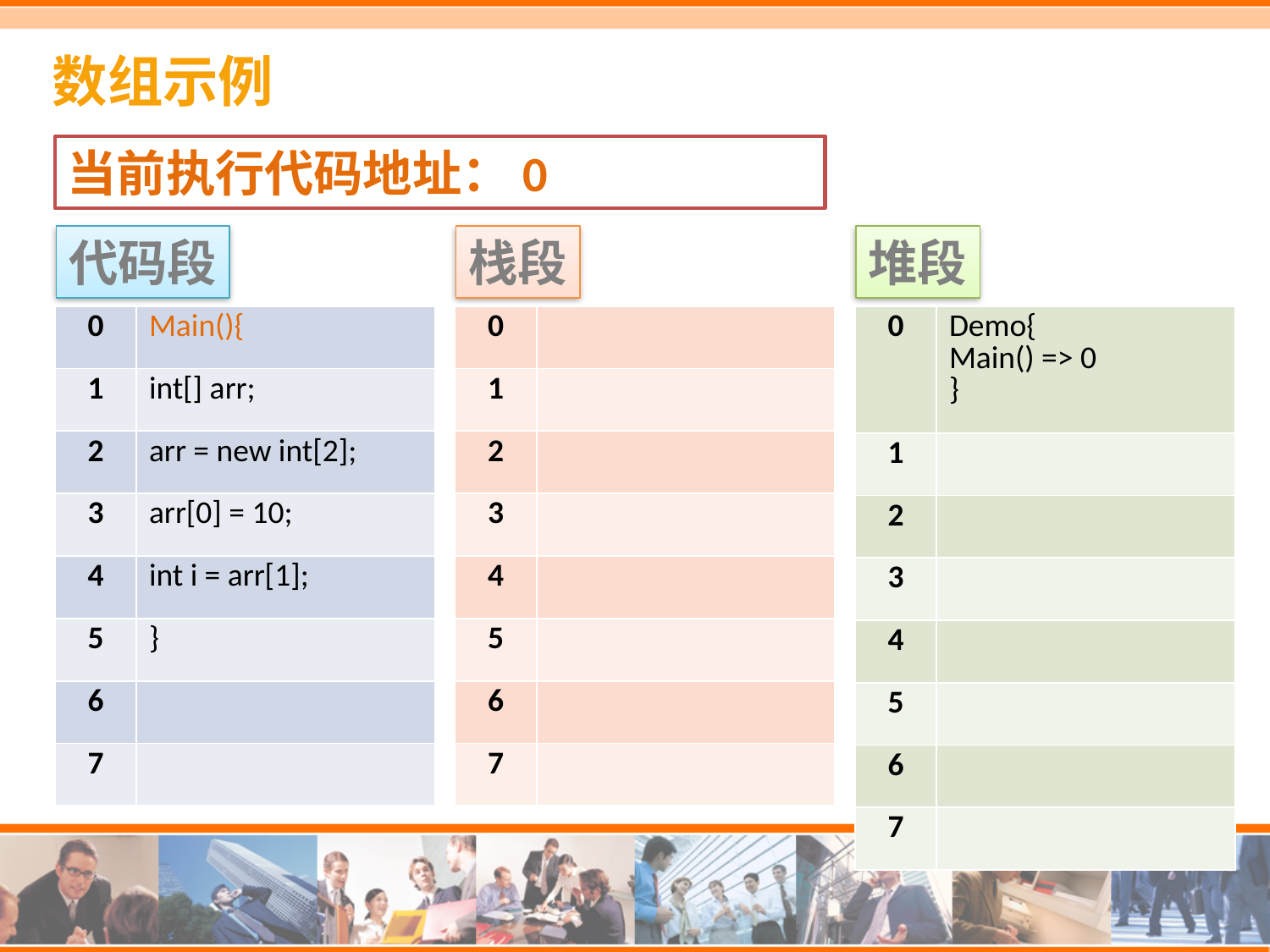

# 数组示例
当前执行代码地址：0
代码段
栈段
堆段
| 0 | Main(){ |
| --- | --- |
| 1 | int[] arr; |
| 2 | arr = new int[2]; |
| 3 | arr[0] = 10; |
| 4 | int i = arr[1]; |
| 5 | } |
| 6 |  |
| 7 |  |
| 0 |  |
| --- | --- |
| 1 |  |
| 2 |  |
| 3 |  |
| 4 |  |
| 5 |  |
| 6 |  |
| 7 |  |
| 0 | Demo{ Main() => 0 } |
| --- | --- |
| 1 |  |
| 2 |  |
| 3 |  |
| 4 |  |
| 5 |  |
| 6 |  |
| 7 |  |